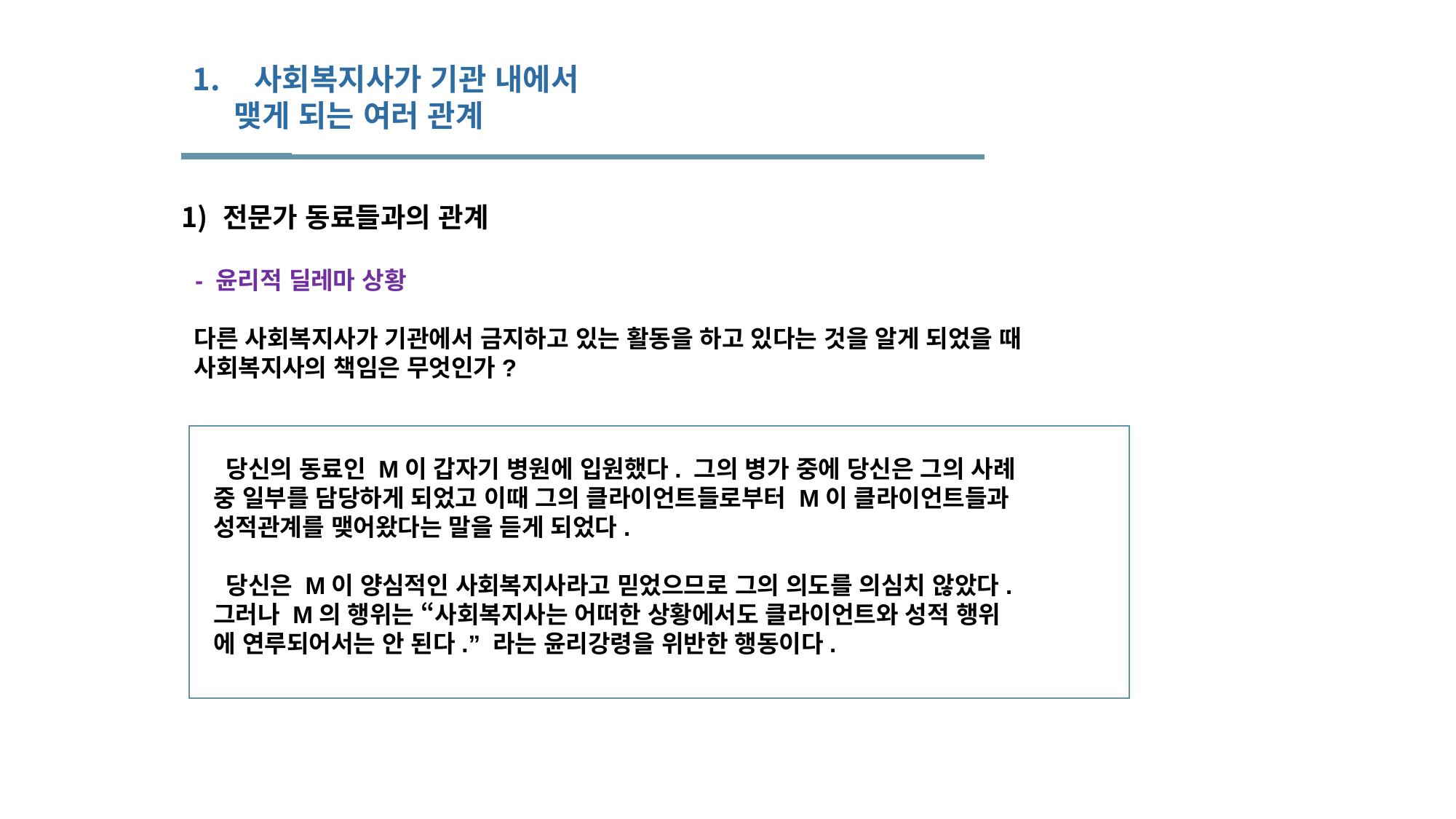

사회복지사가 기관 내에서
    맺게 되는 여러 관계

전문가 동료들과의 관계

  - 윤리적 딜레마 상황

 다른 사회복지사가 기관에서 금지하고 있는 활동을 하고 있다는 것을 알게 되었을 때
 사회복지사의 책임은 무엇인가?

 당신의 동료인 M이 갑자기 병원에 입원했다. 그의 병가 중에 당신은 그의 사례
중 일부를 담당하게 되었고 이때 그의 클라이언트들로부터 M이 클라이언트들과
성적관계를 맺어왔다는 말을 듣게 되었다.

 당신은 M이 양심적인 사회복지사라고 믿었으므로 그의 의도를 의심치 않았다.
그러나 M의 행위는 “사회복지사는 어떠한 상황에서도 클라이언트와 성적 행위
에 연루되어서는 안 된다.” 라는 윤리강령을 위반한 행동이다.